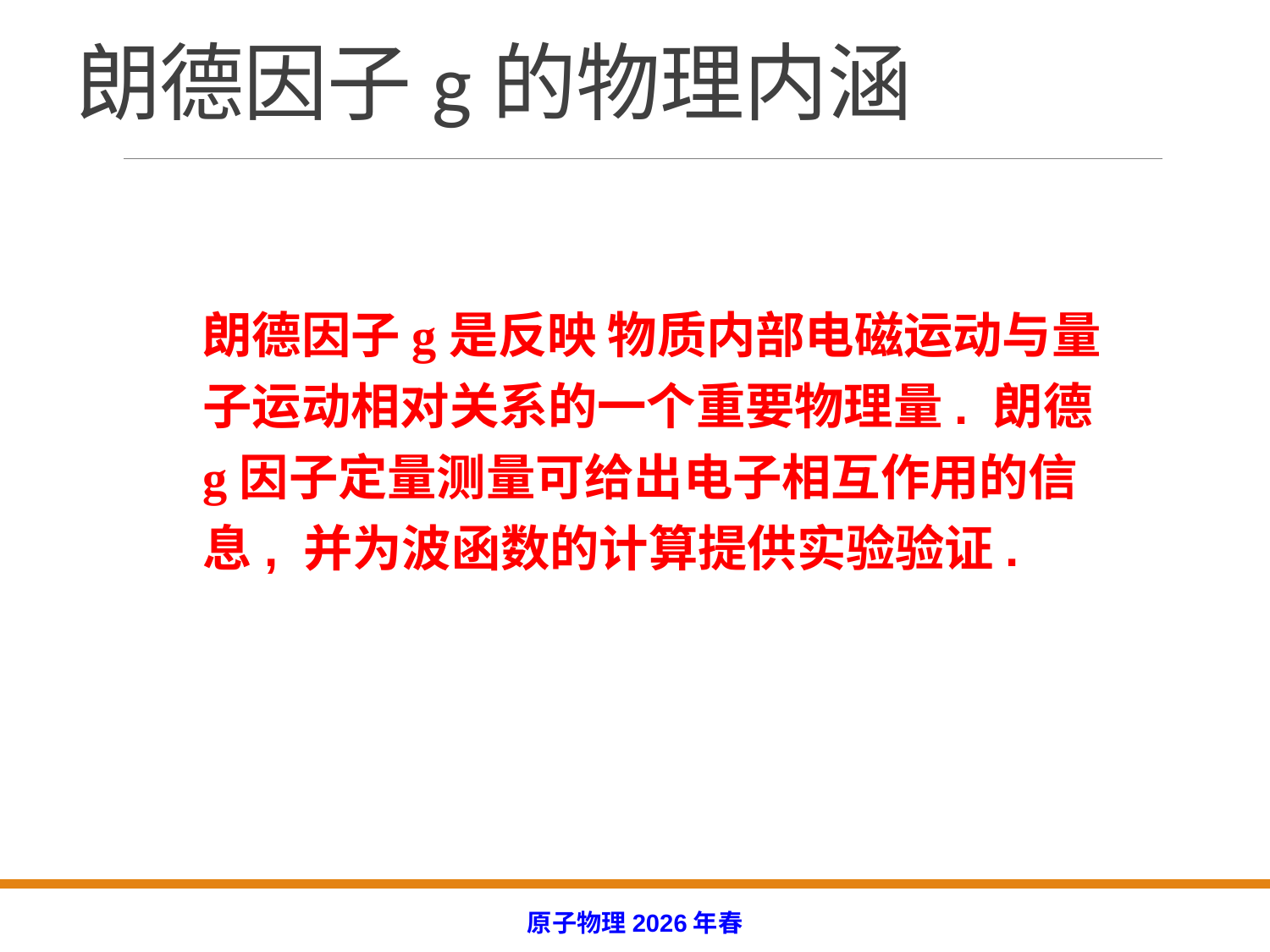

# 朗德因子g的物理内涵
朗德因子g是反映 物质内部电磁运动与量子运动相对关系的一个重要物理量. 朗德g因子定量测量可给出电子相互作用的信息, 并为波函数的计算提供实验验证.
原子物理2026年春
44